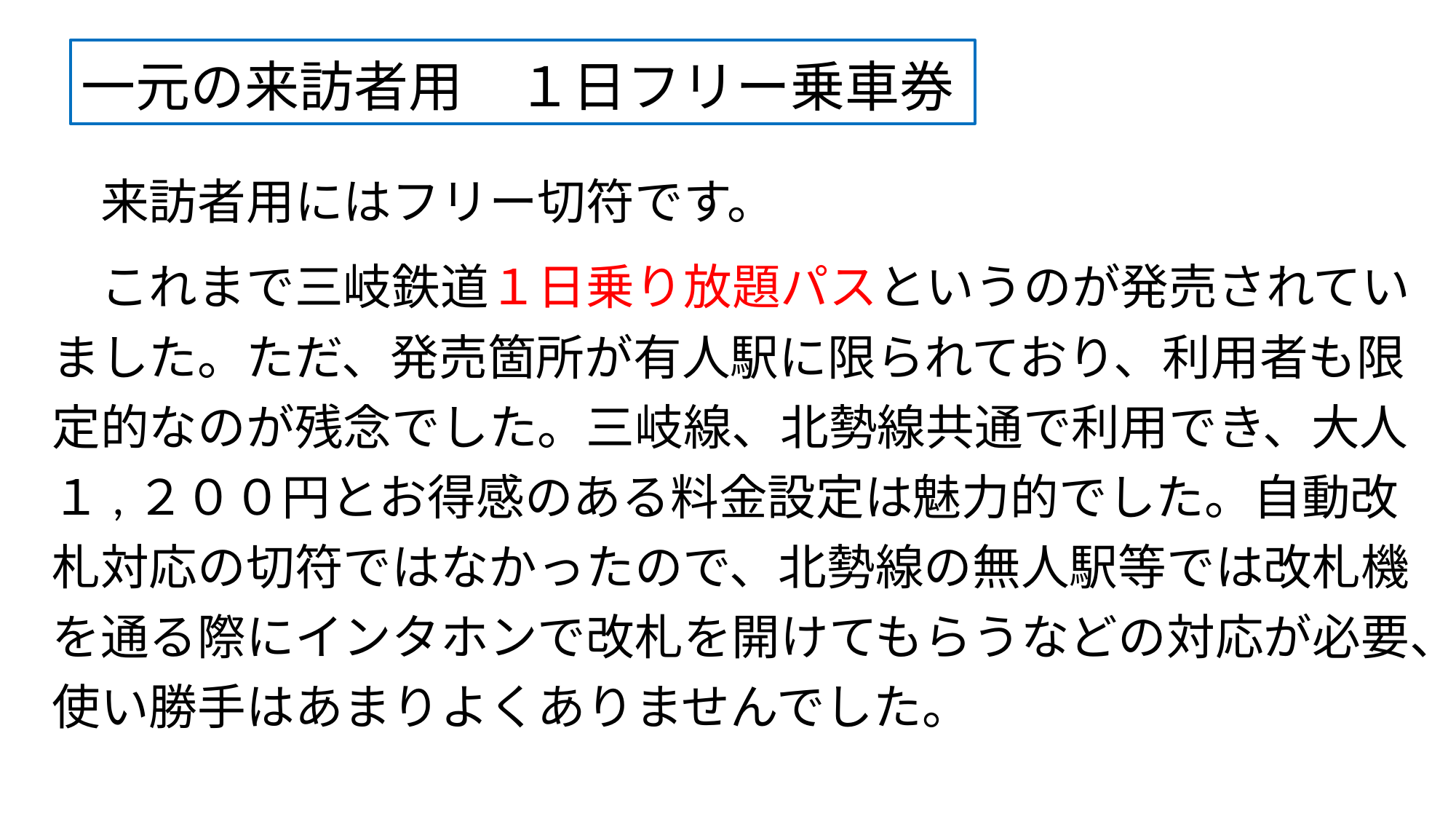

# 一元の来訪者用　１日フリー乗車券
　来訪者用にはフリー切符です。
　これまで三岐鉄道１日乗り放題パスというのが発売されていました。ただ、発売箇所が有人駅に限られており、利用者も限定的なのが残念でした。三岐線、北勢線共通で利用でき、大人１,２００円とお得感のある料金設定は魅力的でした。自動改札対応の切符ではなかったので、北勢線の無人駅等では改札機を通る際にインタホンで改札を開けてもらうなどの対応が必要、使い勝手はあまりよくありませんでした。